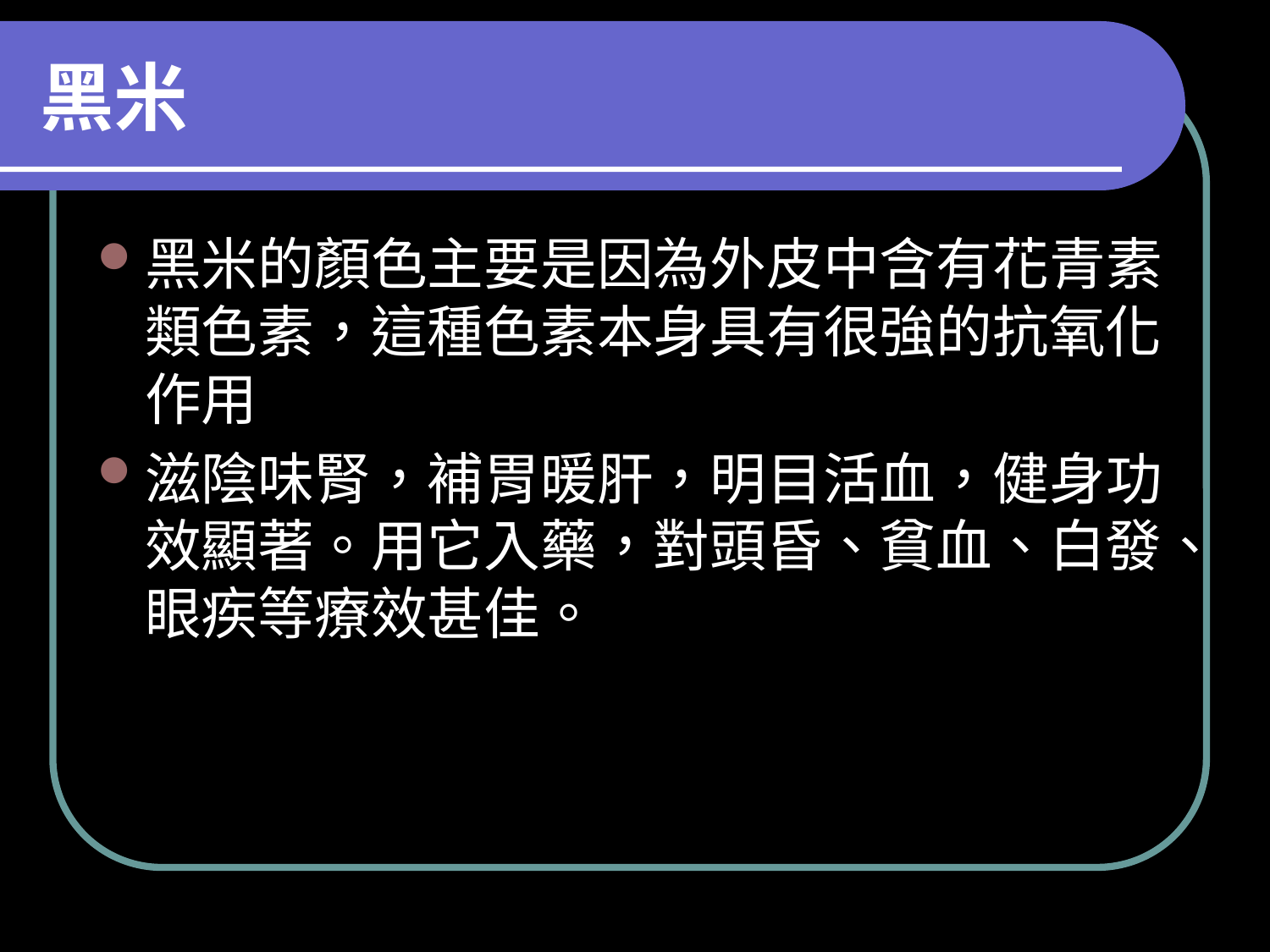

# 黑米
黑米的顏色主要是因為外皮中含有花青素類色素，這種色素本身具有很強的抗氧化作用
滋陰味腎，補胃暖肝，明目活血，健身功效顯著。用它入藥，對頭昏、貧血、白發、眼疾等療效甚佳。